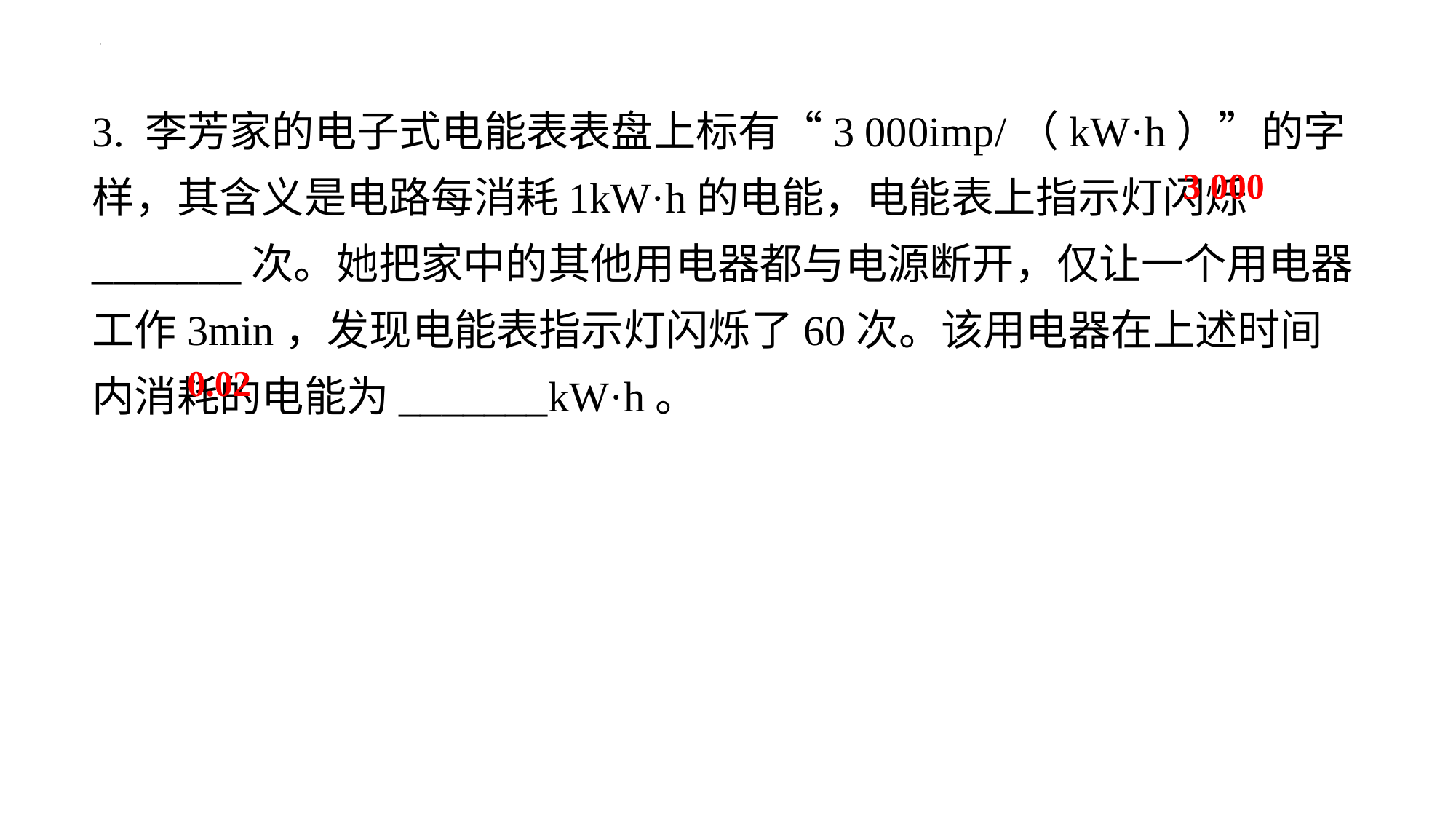

3. 李芳家的电子式电能表表盘上标有“3 000imp/（kW·h）”的字样，其含义是电路每消耗1kW·h的电能，电能表上指示灯闪烁_______次。她把家中的其他用电器都与电源断开，仅让一个用电器工作3min，发现电能表指示灯闪烁了60次。该用电器在上述时间内消耗的电能为_______kW·h。
3 000
0.02